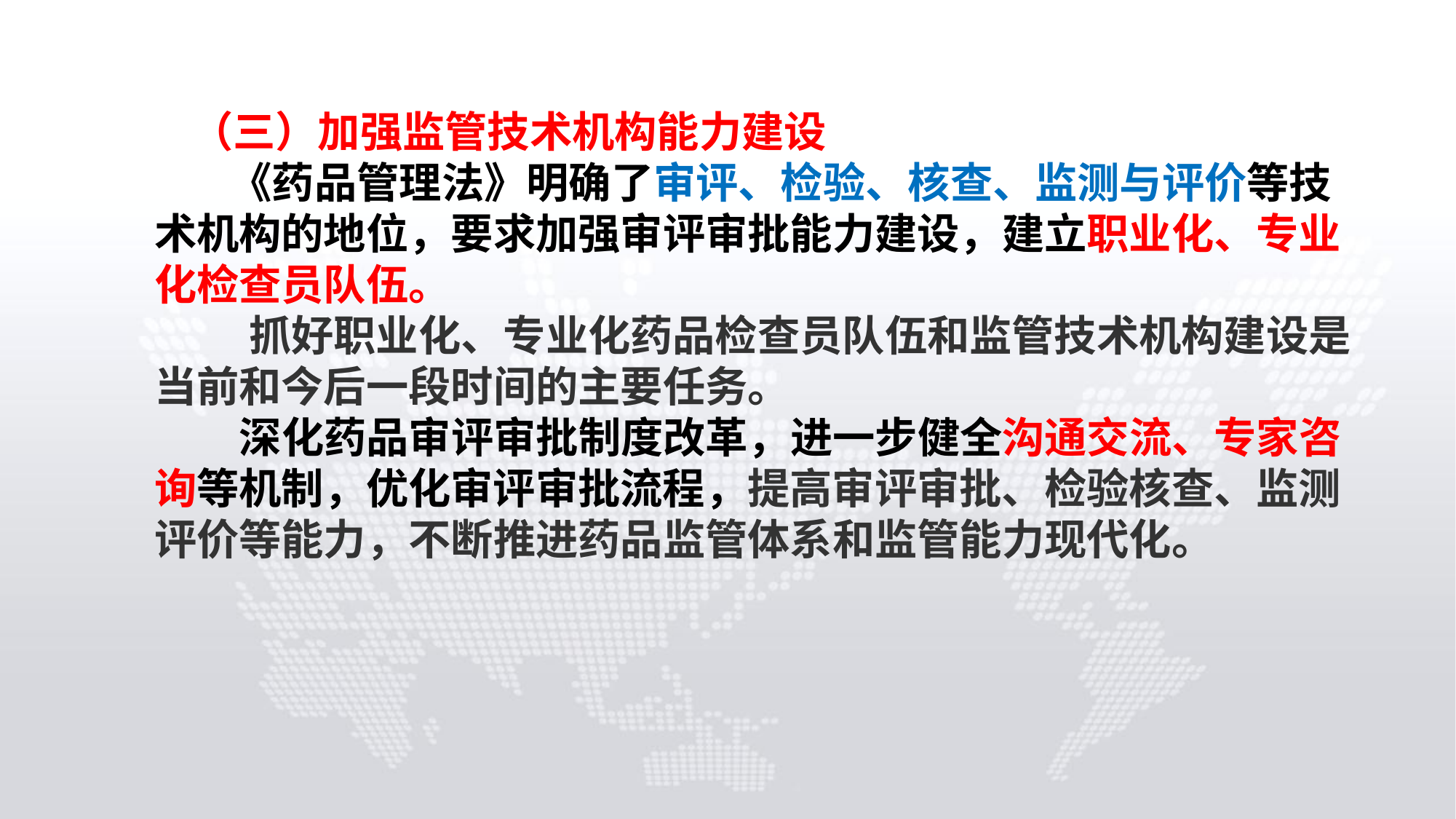

（三）加强监管技术机构能力建设
   《药品管理法》明确了审评、检验、核查、监测与评价等技术机构的地位，要求加强审评审批能力建设，建立职业化、专业化检查员队伍。
     抓好职业化、专业化药品检查员队伍和监管技术机构建设是当前和今后一段时间的主要任务。
    深化药品审评审批制度改革，进一步健全沟通交流、专家咨询等机制，优化审评审批流程，提高审评审批、检验核查、监测评价等能力，不断推进药品监管体系和监管能力现代化。